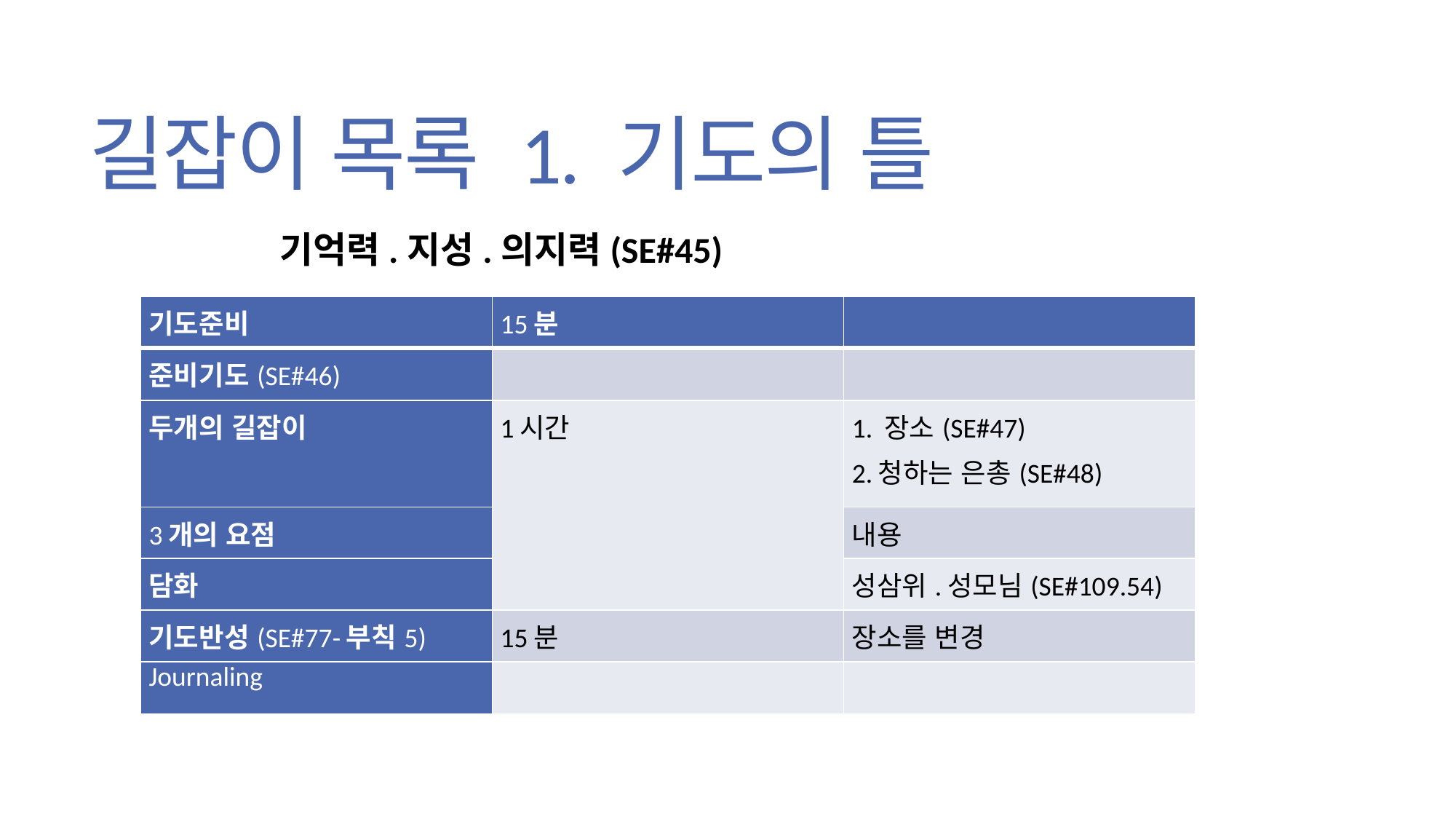

# 길잡이 목록 1. 기도의 틀
기억력.지성.의지력(SE#45)
| 기도준비 | 15분 |  |
| --- | --- | --- |
| 준비기도(SE#46) |  |  |
| 두개의 길잡이 | 1시간 | 1. 장소(SE#47) 2.청하는 은총(SE#48) |
| 3개의 요점 |  | 내용 |
| 담화 |  | 성삼위.성모님(SE#109.54) |
| 기도반성(SE#77-부칙5) | 15분 | 장소를 변경 |
| Journaling |  |  |